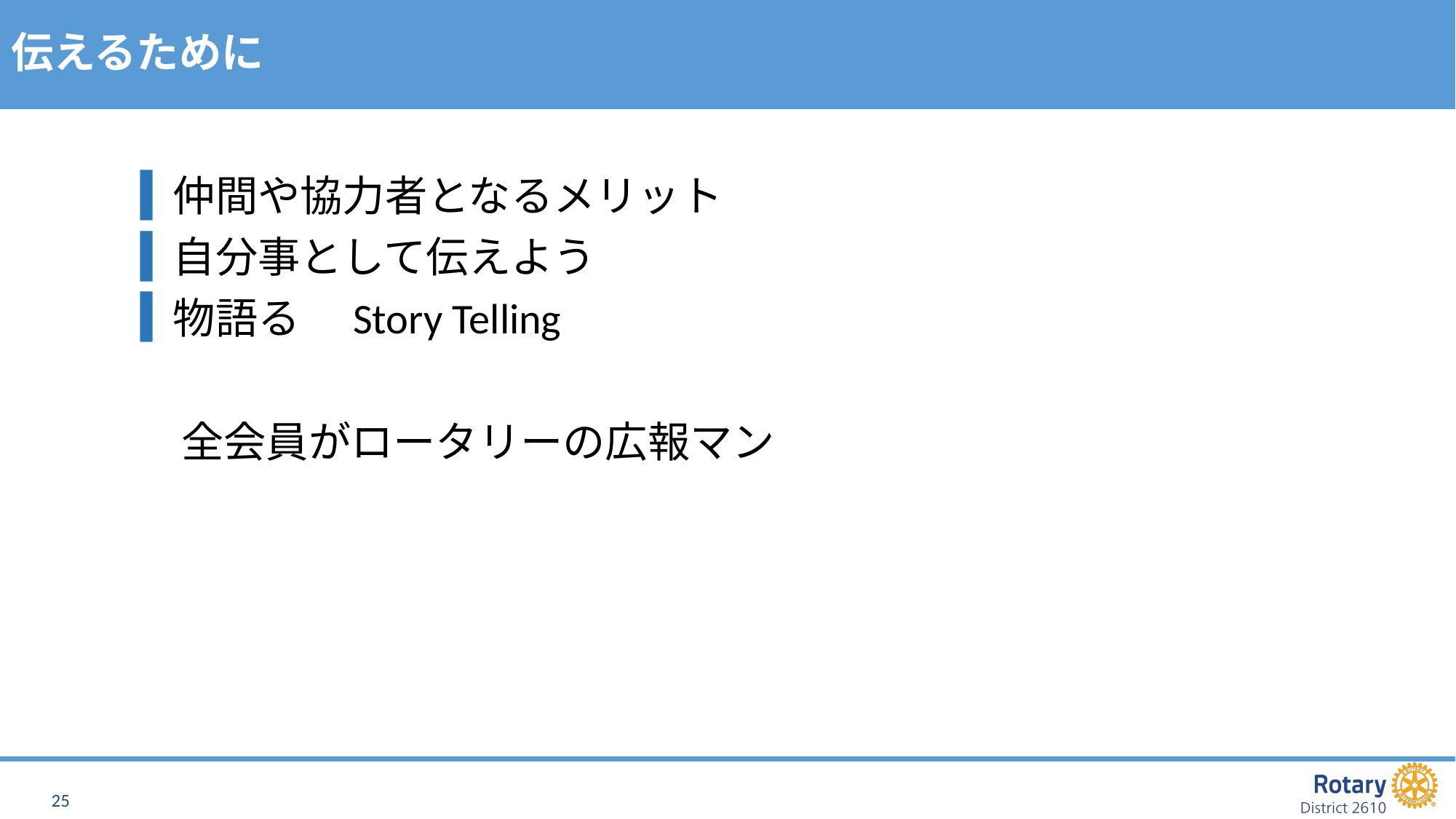

# 伝えるために
仲間や協力者となるメリット
自分事として伝えよう
物語る　Story Telling
全会員がロータリーの広報マン
25